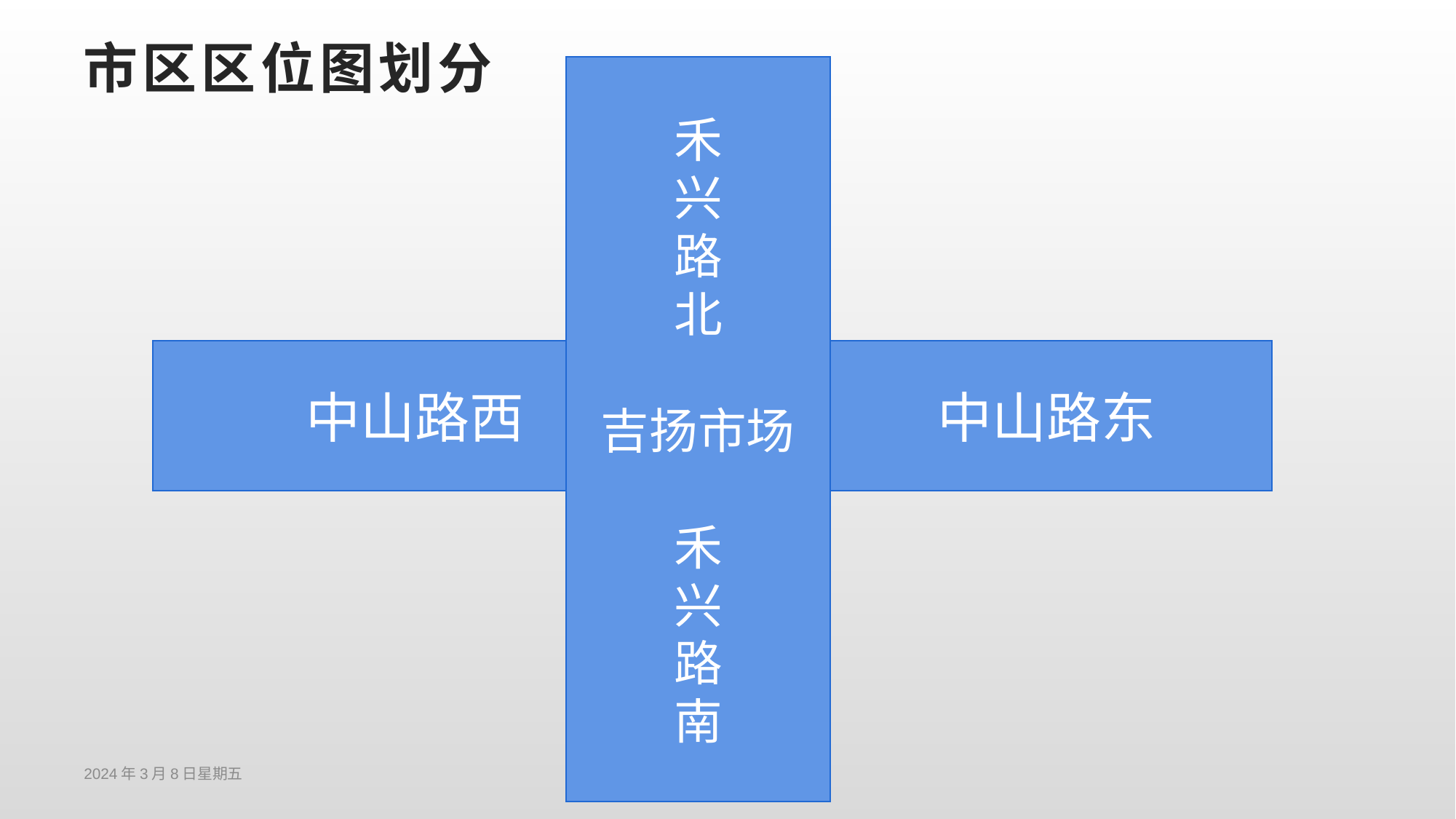

# 市区区位图划分
禾
兴
路
北

吉扬市场

禾
兴
路
南
  中山路西                                  中山路东
2024年3月8日星期五